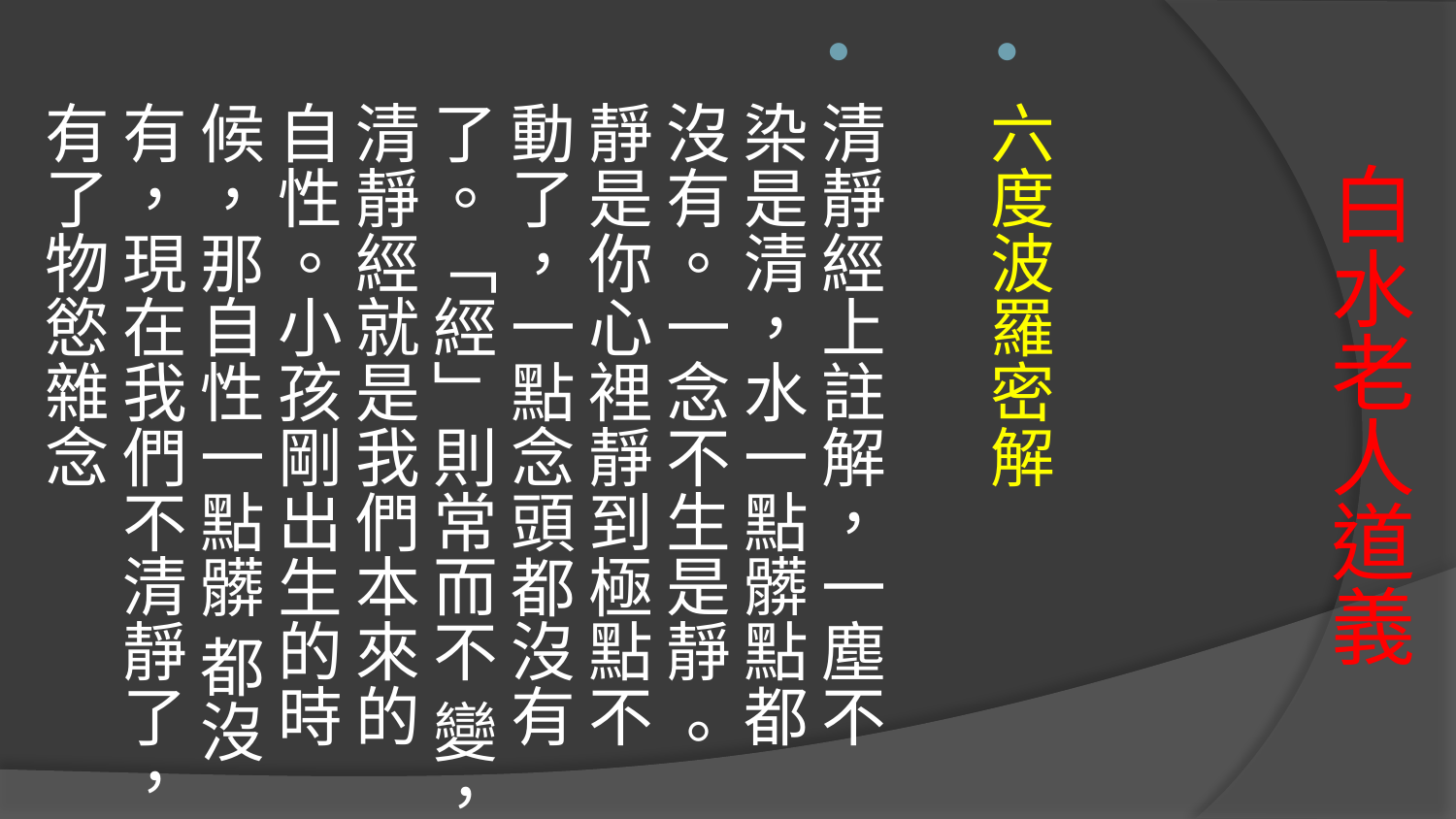

六度波羅密解
清靜經上註解，一塵不染是清，水一點髒點都沒有。一念不生是靜 。靜是你心裡靜到極點不動了，一點念頭都沒有了。「經」則常而不 變，清靜經就是我們本來的自性。小孩剛出生的時候，那自性一點髒 都沒有，現在我們不清靜了，有了物慾雜念
# 白水老人道義